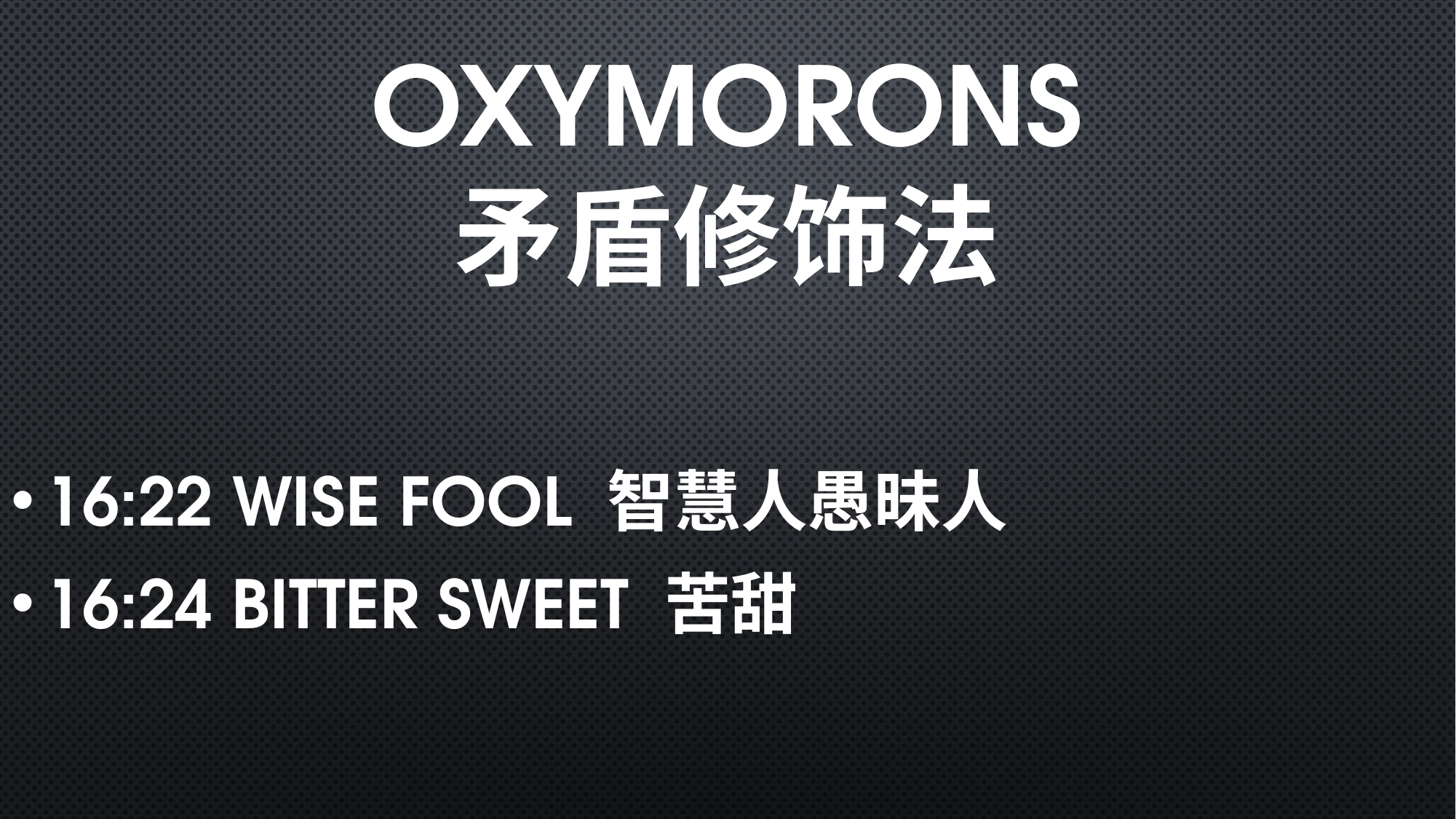

# OXYMORONS 矛盾修饰法
16:22 WISE FOOL 智慧人愚昧人
16:24 BITTER SWEET 苦甜